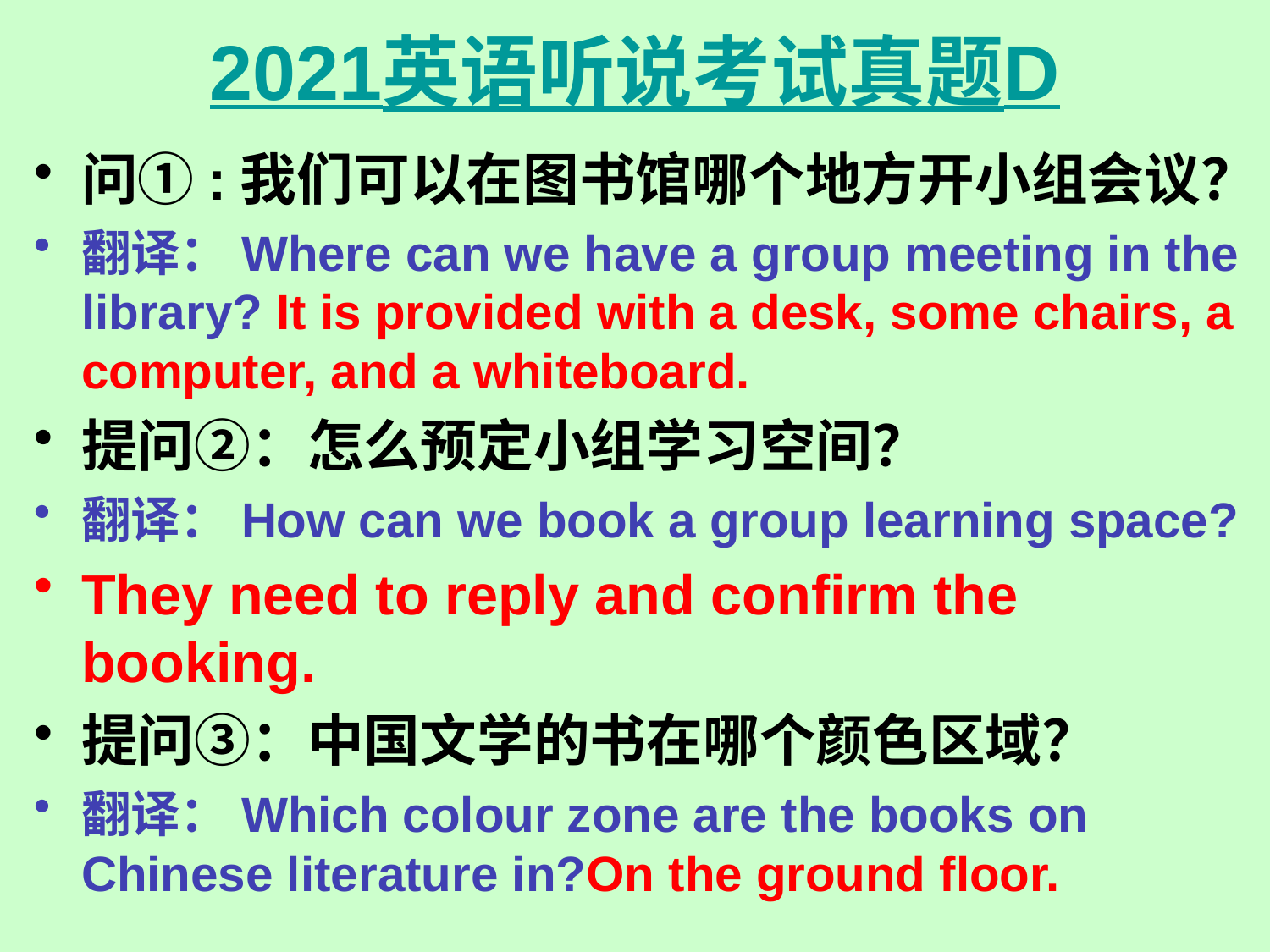

# 2021英语听说考试真题D
问①:我们可以在图书馆哪个地方开小组会议？
翻译：Where can we have a group meeting in the library? It is provided with a desk, some chairs, a computer, and a whiteboard.
提问②：怎么预定小组学习空间？
翻译：How can we book a group learning space?
They need to reply and confirm the booking.
提问③：中国文学的书在哪个颜色区域？
翻译：Which colour zone are the books on Chinese literature in?On the ground floor.